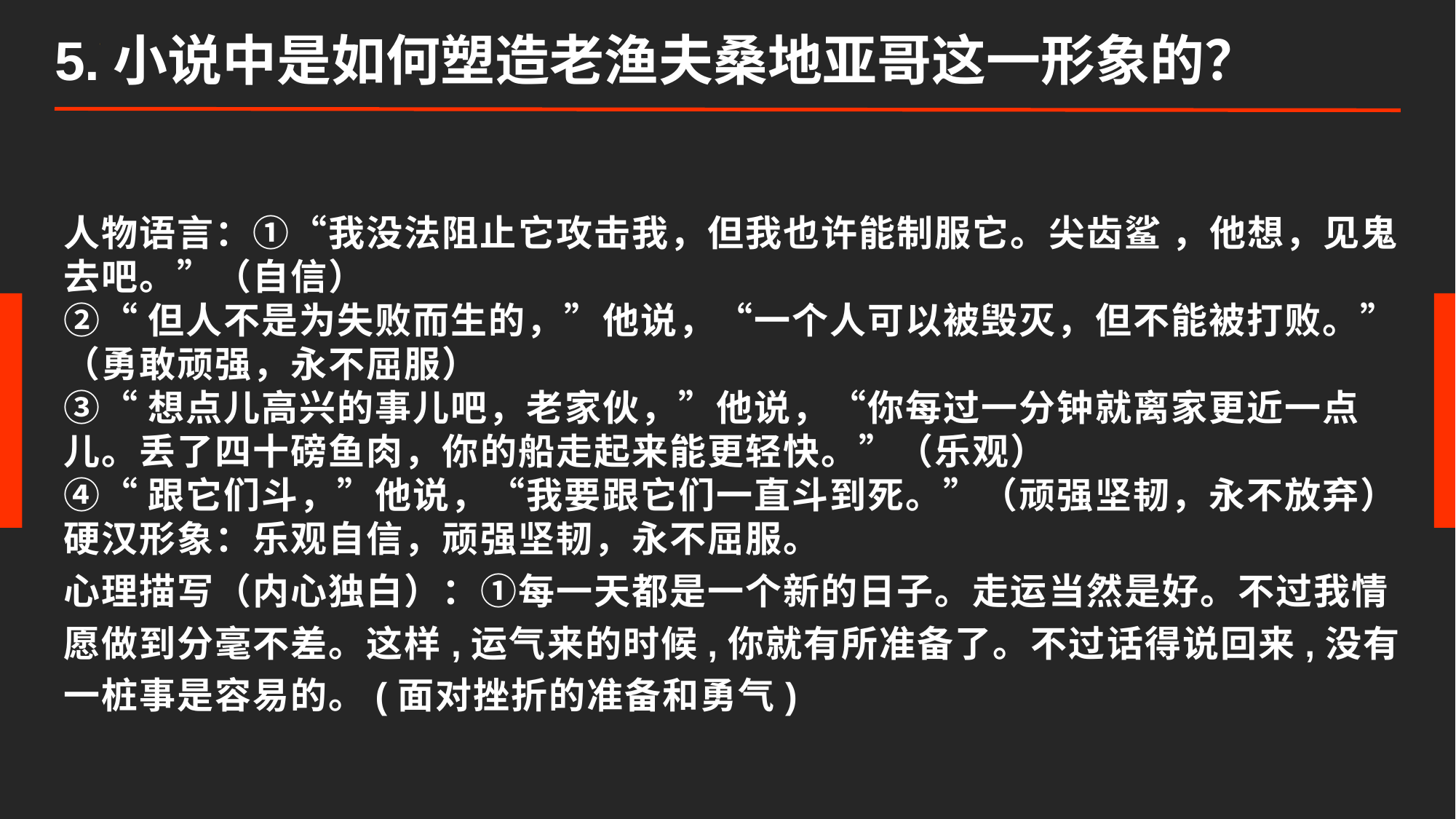

5.小说中是如何塑造老渔夫桑地亚哥这一形象的？
人物语言：①“我没法阻止它攻击我，但我也许能制服它。尖齿鲨 ，他想，见鬼去吧。”（自信）
②“但人不是为失败而生的，”他说，“一个人可以被毁灭，但不能被打败。”（勇敢顽强，永不屈服）
③“想点儿高兴的事儿吧，老家伙，”他说，“你每过一分钟就离家更近一点儿。丢了四十磅鱼肉，你的船走起来能更轻快。”（乐观）
④“跟它们斗，”他说，“我要跟它们一直斗到死。”（顽强坚韧，永不放弃）
硬汉形象：乐观自信，顽强坚韧，永不屈服。
心理描写（内心独白）：①每一天都是一个新的日子。走运当然是好。不过我情愿做到分毫不差。这样,运气来的时候,你就有所准备了。不过话得说回来,没有一桩事是容易的。(面对挫折的准备和勇气)